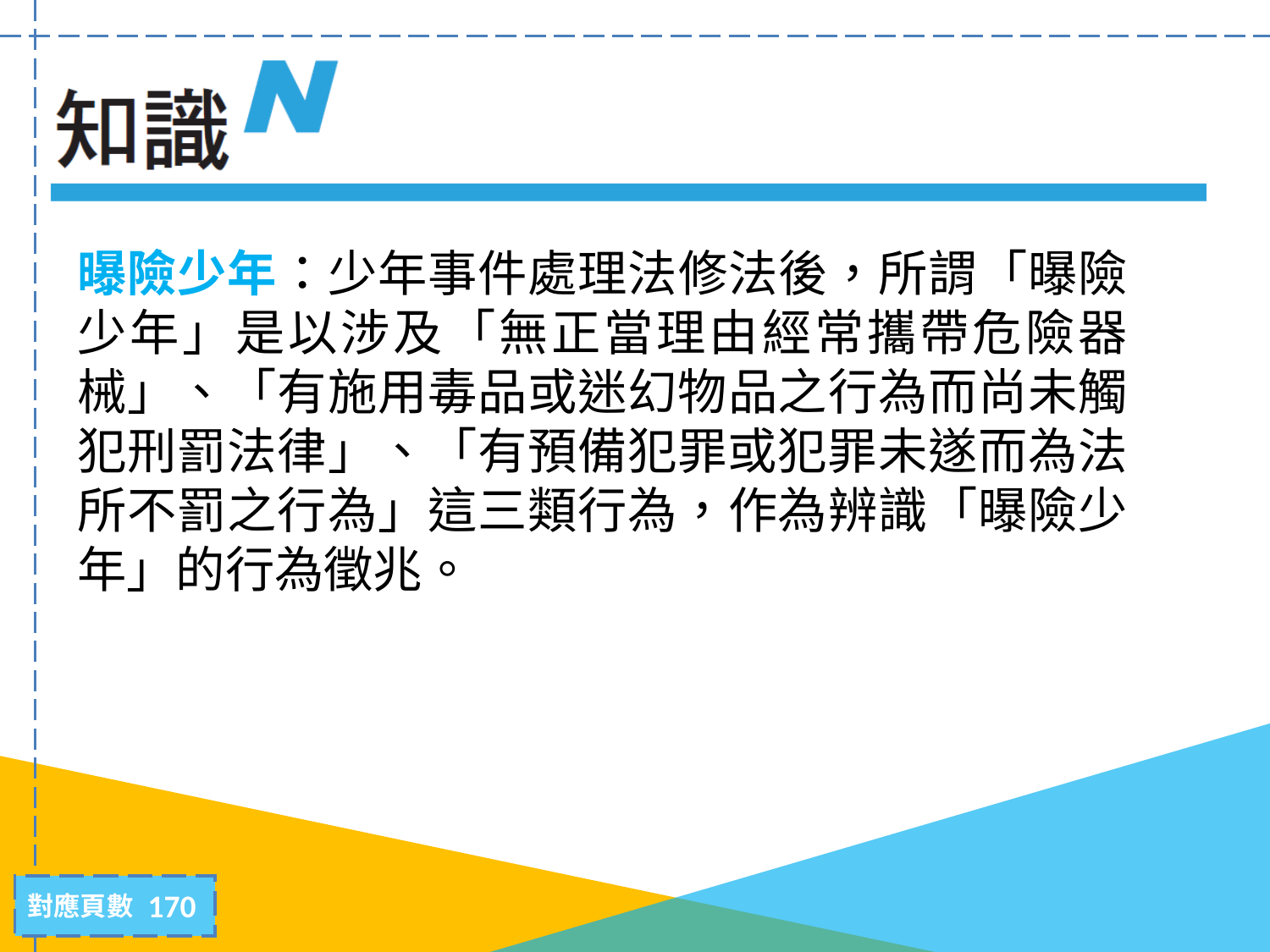

曝險少年：少年事件處理法修法後，所謂「曝險少年」是以涉及「無正當理由經常攜帶危險器械」、「有施用毒品或迷幻物品之行為而尚未觸犯刑罰法律」、「有預備犯罪或犯罪未遂而為法所不罰之行為」這三類行為，作為辨識「曝險少年」的行為徵兆。
170